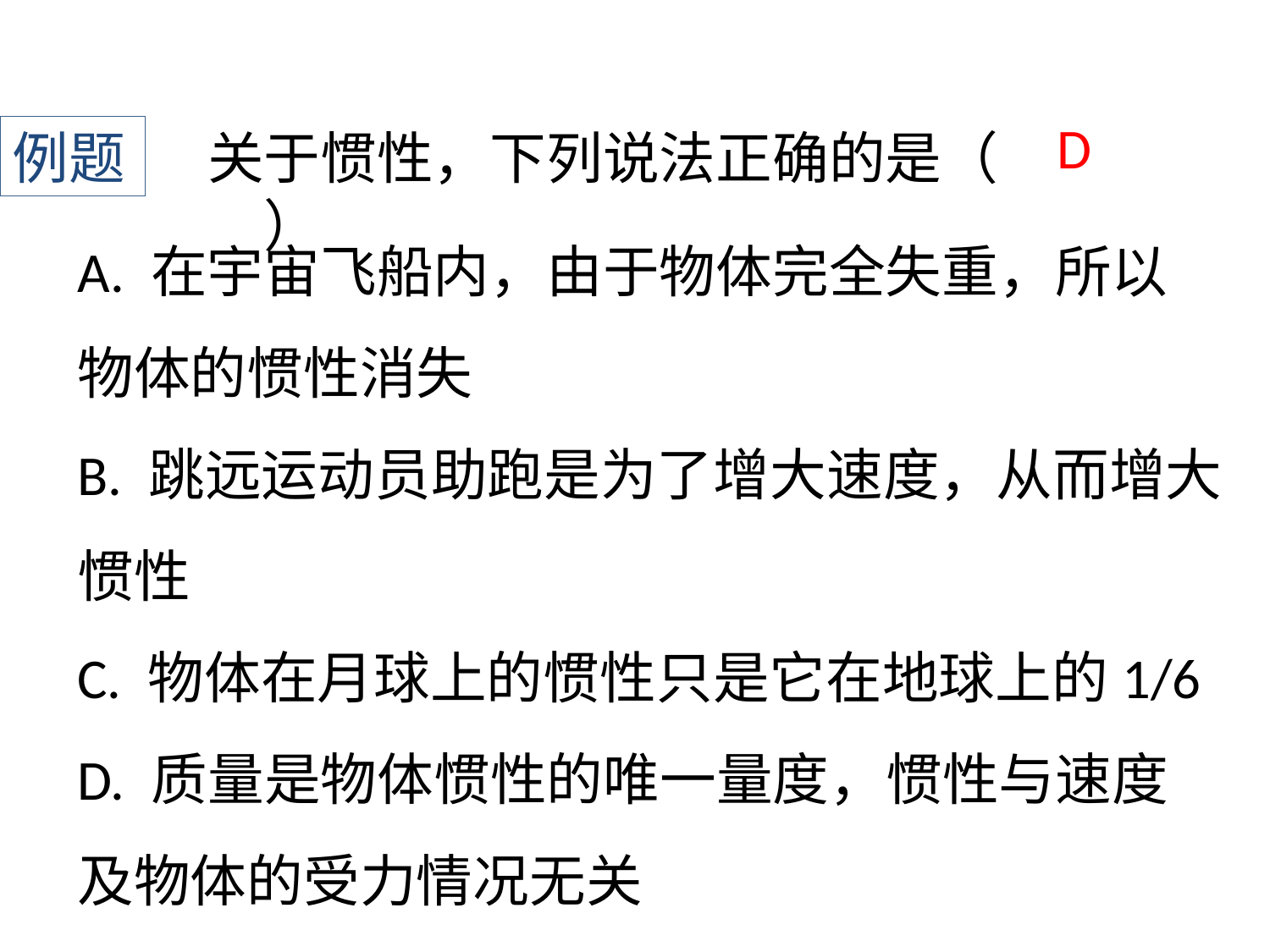

D
例题
关于惯性，下列说法正确的是（　　）
A. 在宇宙飞船内，由于物体完全失重，所以物体的惯性消失
B. 跳远运动员助跑是为了增大速度，从而增大惯性
C. 物体在月球上的惯性只是它在地球上的1/6
D. 质量是物体惯性的唯一量度，惯性与速度及物体的受力情况无关